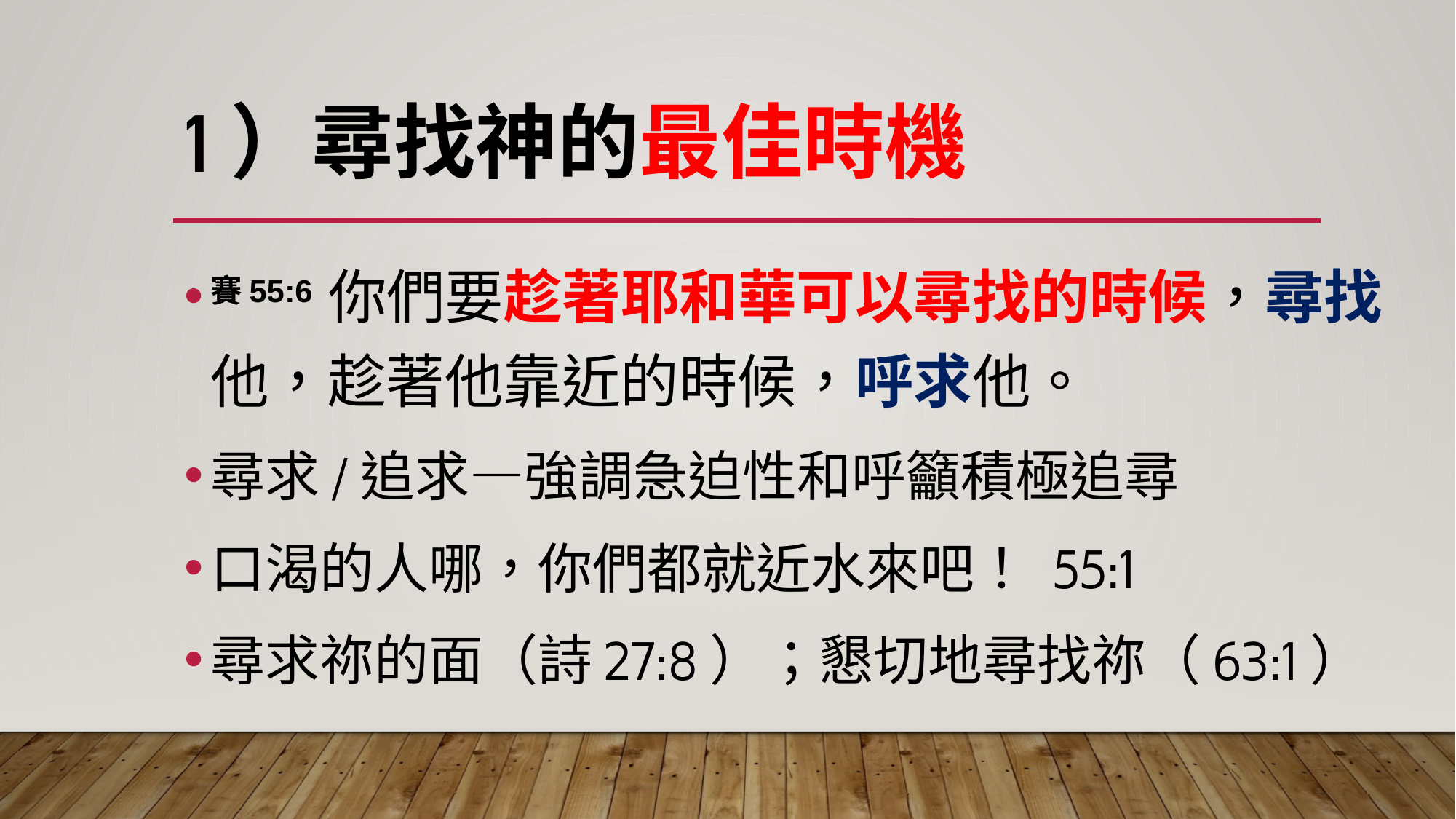

# 1）尋找神的最佳時機
賽55:6 你們要趁著耶和華可以尋找的時候，尋找他，趁著他靠近的時候，呼求他。
尋求/追求—強調急迫性和呼籲積極追尋
口渴的人哪，你們都就近水來吧！ 55:1
尋求祢的面（詩27:8）；懇切地尋找祢（63:1）